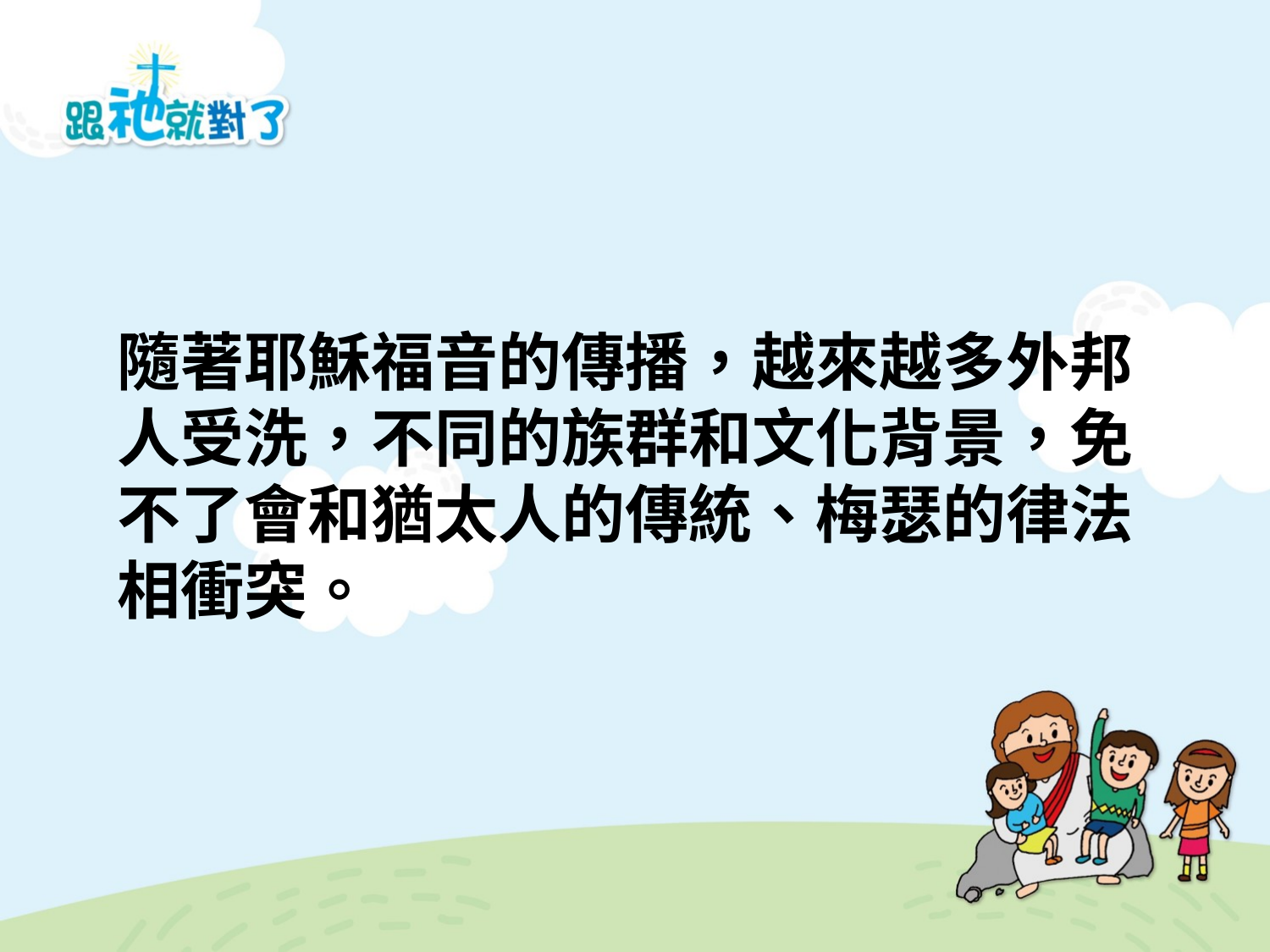

隨著耶穌福音的傳播，越來越多外邦人受洗，不同的族群和文化背景，免不了會和猶太人的傳統、梅瑟的律法相衝突。